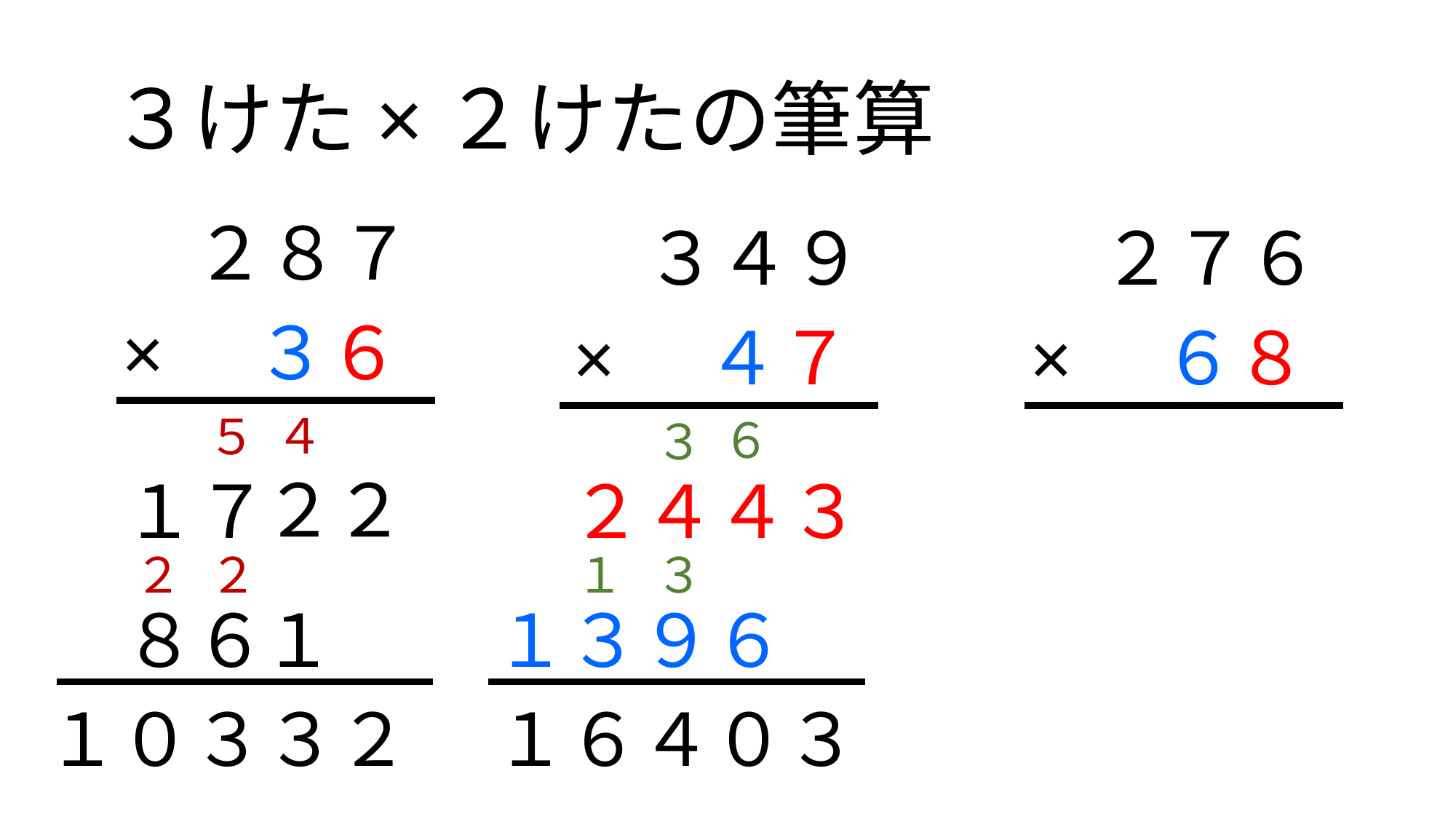

# ３けた×２けたの筆算
２８７
３４９
２７６
×　３６
×　４７
×　６８
４
５
６
３
２
２
２４
１７
３
４
２
２
１
３
８
６
１
１３
９
６
１０３３２
１６４０３